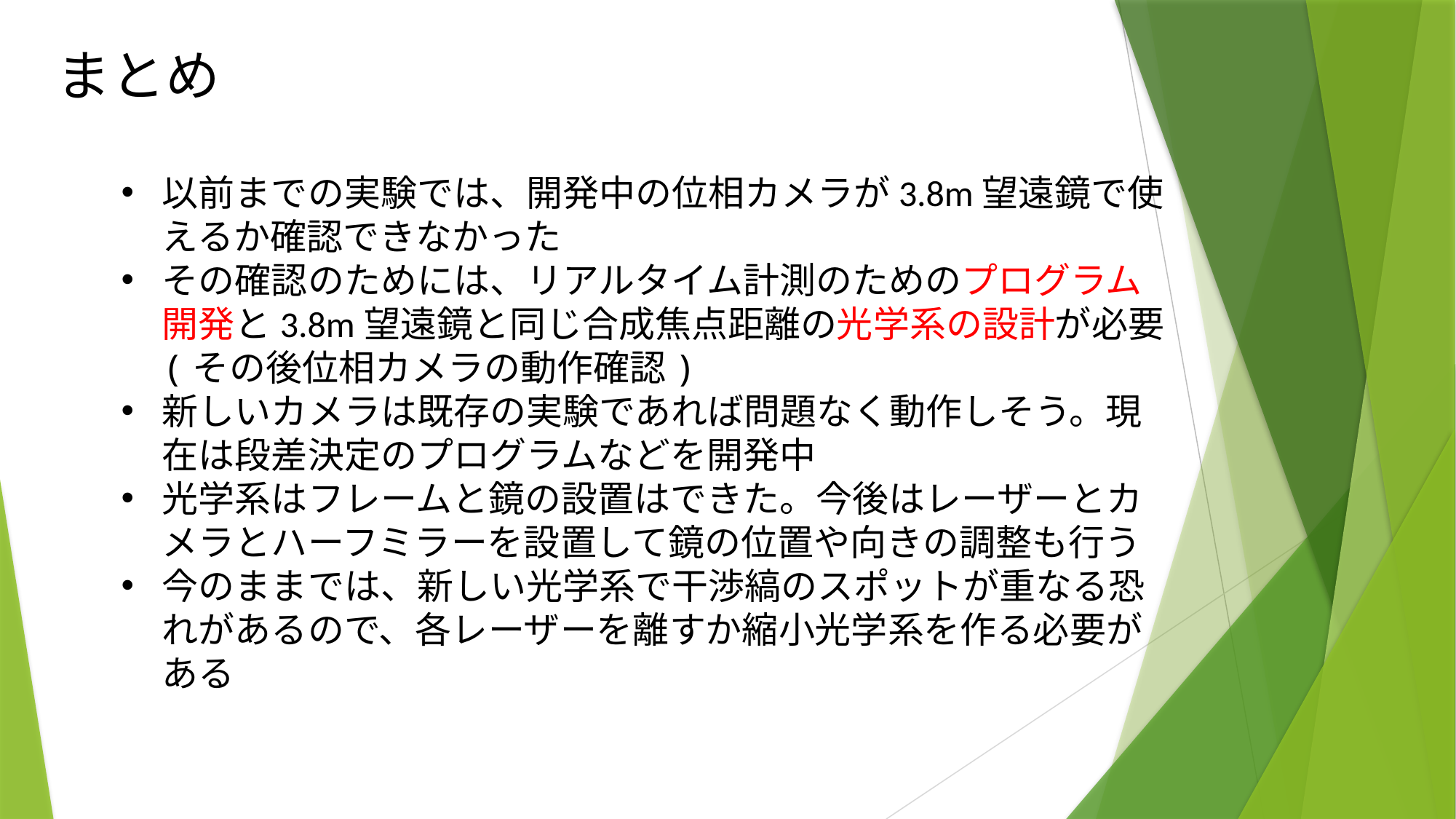

まとめ
以前までの実験では、開発中の位相カメラが3.8m望遠鏡で使えるか確認できなかった
その確認のためには、リアルタイム計測のためのプログラム開発と3.8m望遠鏡と同じ合成焦点距離の光学系の設計が必要(その後位相カメラの動作確認)
新しいカメラは既存の実験であれば問題なく動作しそう。現在は段差決定のプログラムなどを開発中
光学系はフレームと鏡の設置はできた。今後はレーザーとカメラとハーフミラーを設置して鏡の位置や向きの調整も行う
今のままでは、新しい光学系で干渉縞のスポットが重なる恐れがあるので、各レーザーを離すか縮小光学系を作る必要がある